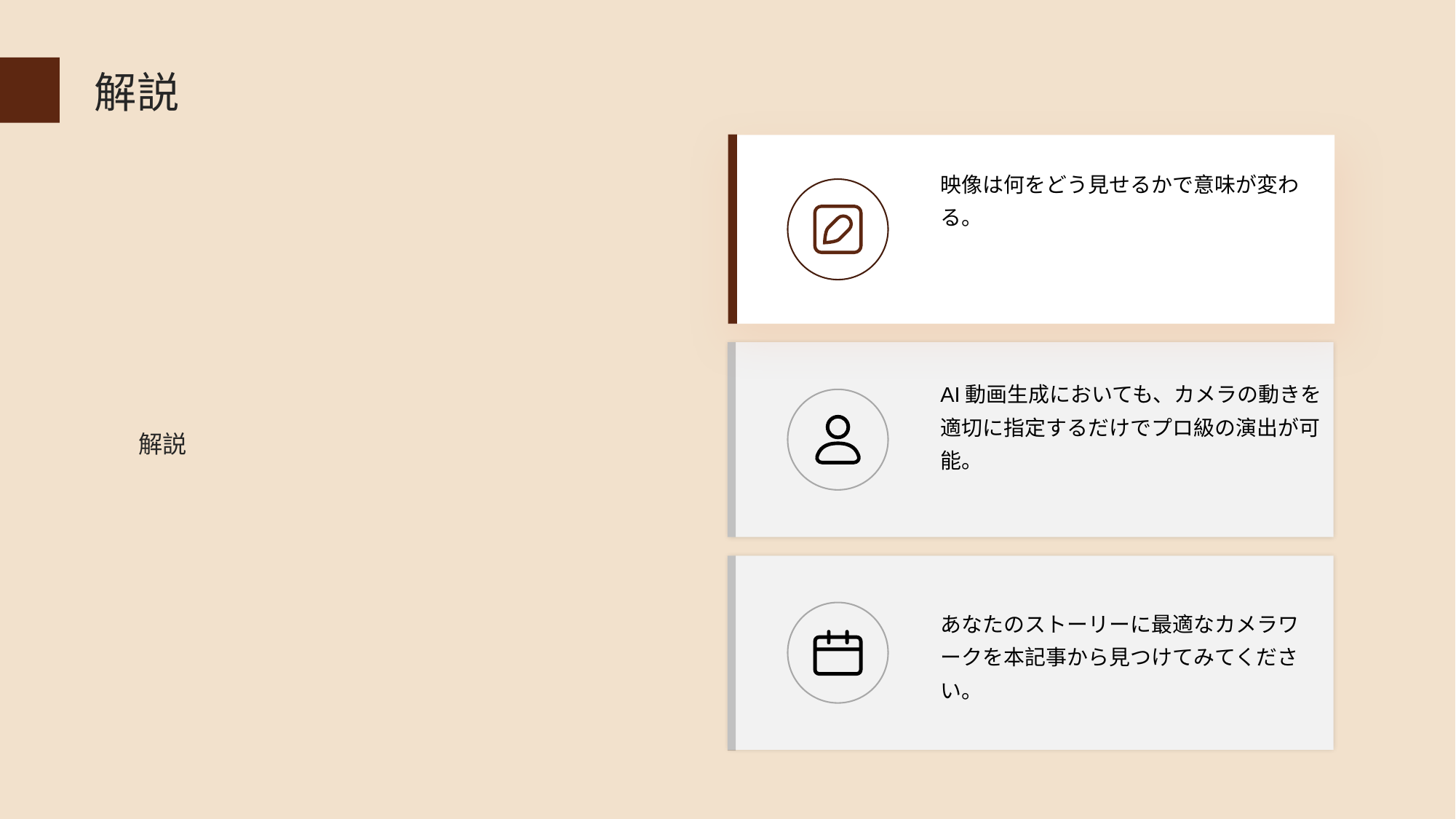

解説

映像は何をどう見せるかで意味が変わる。

解説

AI動画生成においても、カメラの動きを適切に指定するだけでプロ級の演出が可能。

あなたのストーリーに最適なカメラワークを本記事から見つけてみてください。